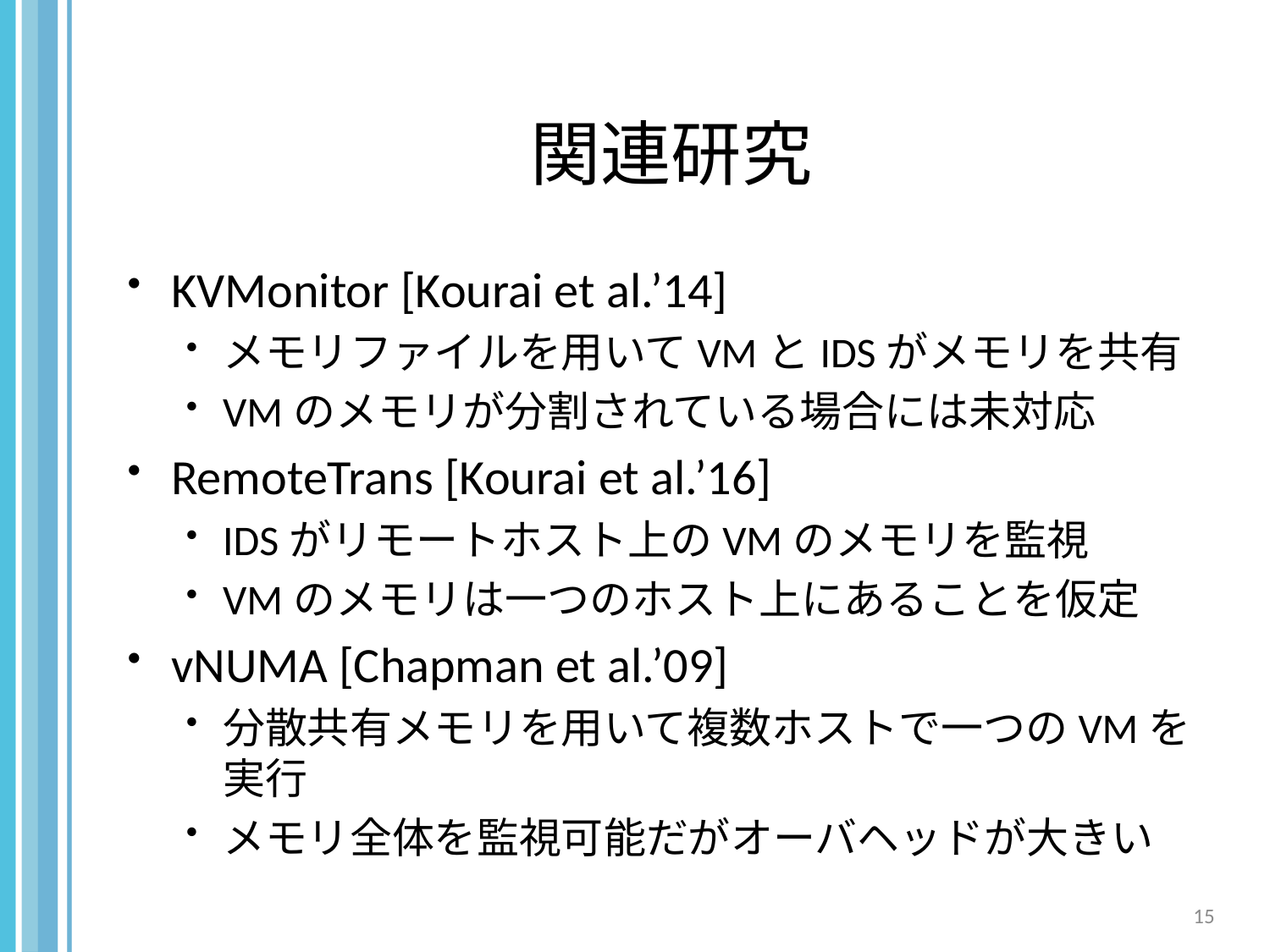

# 関連研究
KVMonitor [Kourai et al.’14]
メモリファイルを用いてVMとIDSがメモリを共有
VMのメモリが分割されている場合には未対応
RemoteTrans [Kourai et al.’16]
IDSがリモートホスト上のVMのメモリを監視
VMのメモリは一つのホスト上にあることを仮定
vNUMA [Chapman et al.’09]
分散共有メモリを用いて複数ホストで一つのVMを実行
メモリ全体を監視可能だがオーバヘッドが大きい
15